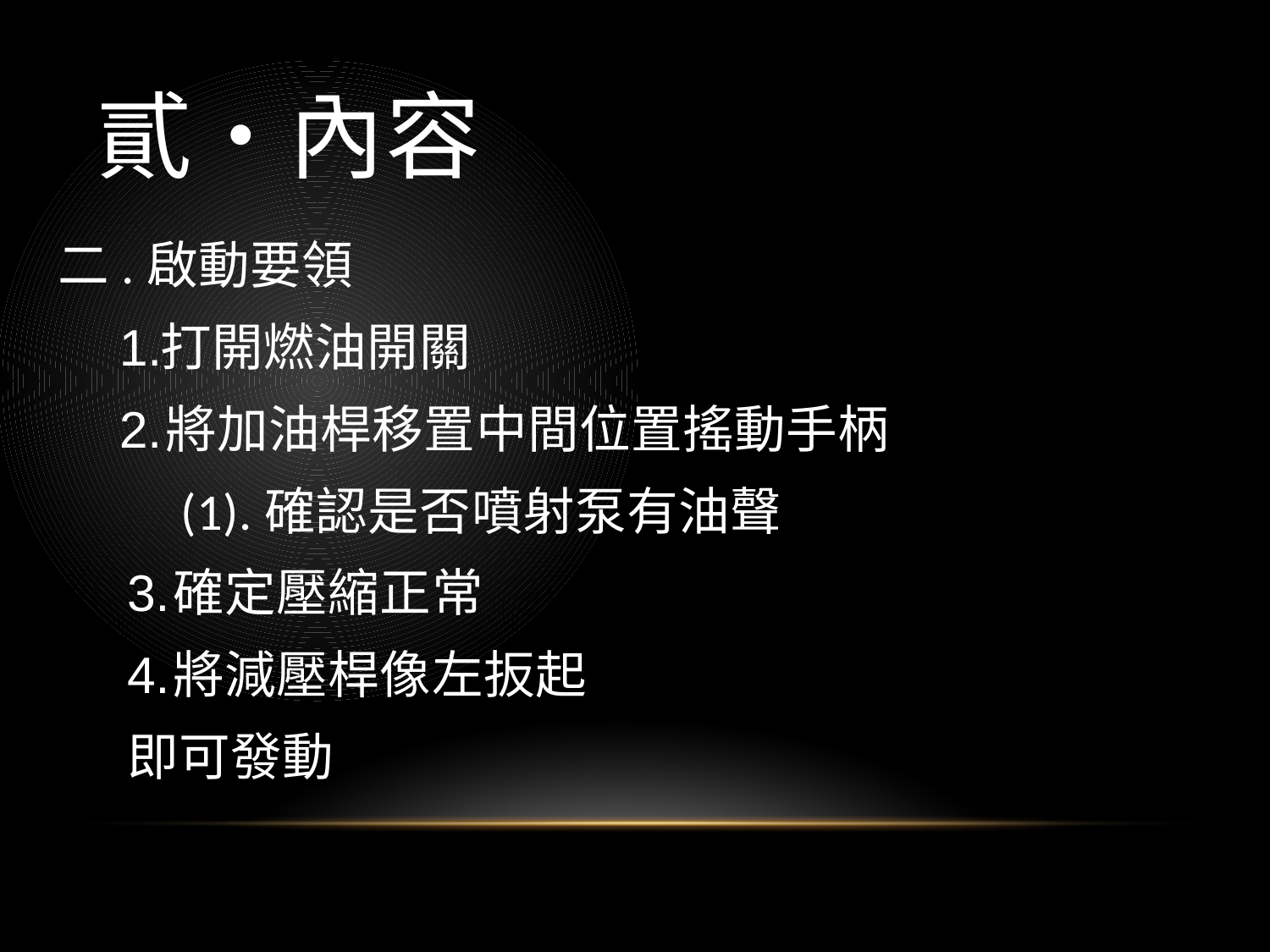

# 貳‧內容
二.啟動要領
打開燃油開關
將加油桿移置中間位置搖動手柄
(1).確認是否噴射泵有油聲
確定壓縮正常
將減壓桿像左扳起
即可發動